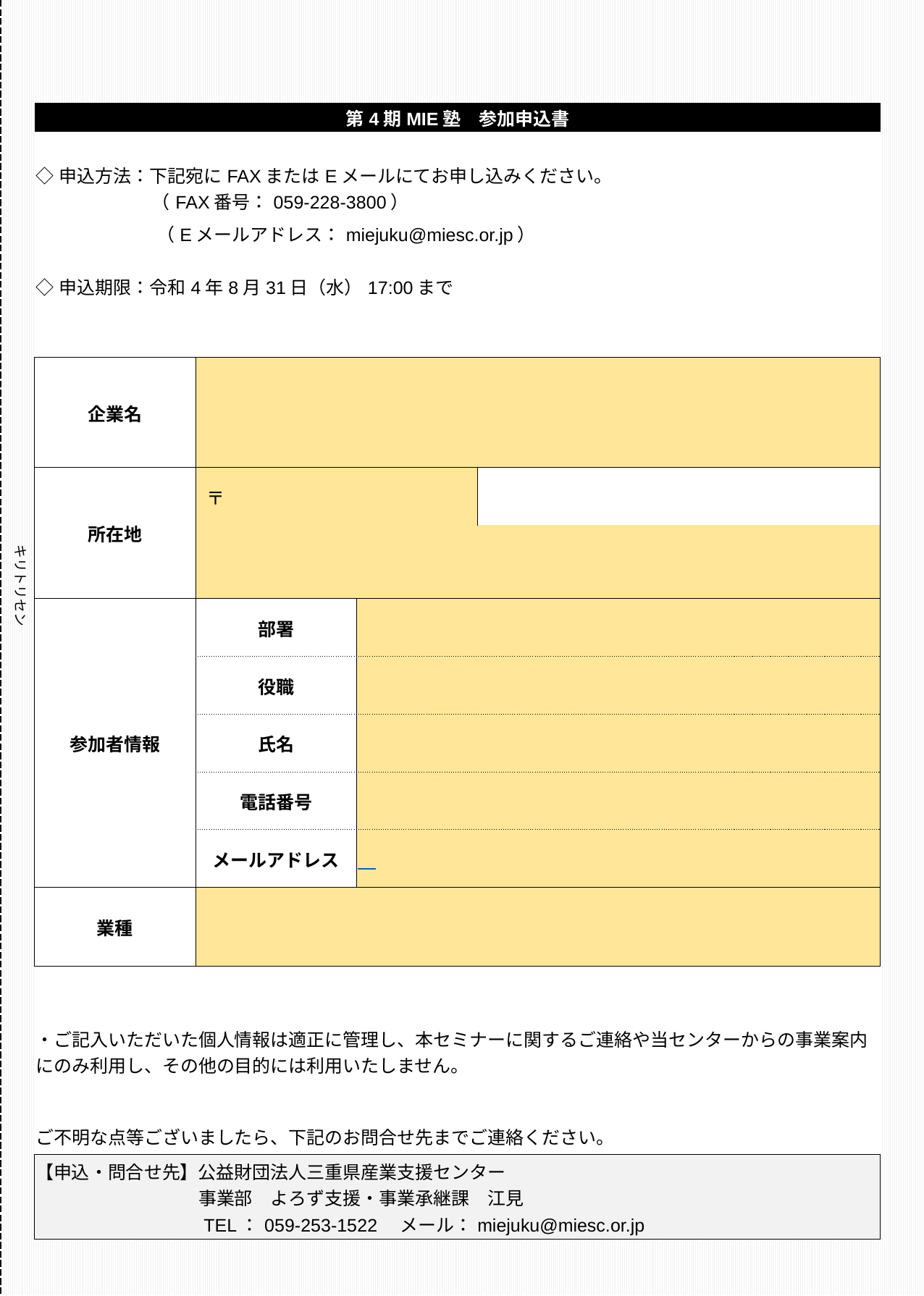

| 第4期MIE塾　参加申込書 |  |  |  |  |  |  |  |  |  |  |  |  |  |  |  |  |  |  |  |  |
| --- | --- | --- | --- | --- | --- | --- | --- | --- | --- | --- | --- | --- | --- | --- | --- | --- | --- | --- | --- | --- |
|  |  |  |  |  |  |  |  |  |  |  |  |  |  |  |  |  |  |  |  |  |
| ◇申込方法：下記宛にFAXまたはEメールにてお申し込みください。 　　　　　　 （FAX番号：059-228-3800） |  |  |  |  |  |  |  |  |  |  |  |  |  |  |  |  |  |  |  |  |
|  |  |  | （Eメールアドレス：miejuku@miesc.or.jp） |  |  |  |  |  |  |  |  |  |  |  |  |  |  |  |  |  |
| ◇申込期限：令和4年8月31日（水）17:00まで |  |  |  |  |  |  |  |  |  |  |  |  |  |  |  |  |  |  |  |  |
|  |  |  |  |  |  |  |  |  |  |  |  |  |  |  |  |  |  |  |  |  |
| 企業名 |  |  |  |  |  |  |  |  |  |  |  |  |  |  |  |  |  |  |  |  |
| 所在地 |  |  |  | 〒 |  |  |  |  |  |  |  |  |  |  |  |  |  |  |  |  |
|  |  |  |  |  |  |  |  |  |  |  |  |  |  |  |  |  |  |  |  |  |
| 参加者情報 |  |  |  | 部署 |  |  |  |  |  |  |  |  |  |  |  |  |  |  |  |  |
|  |  |  |  | 役職 |  |  |  |  |  |  |  |  |  |  |  |  |  |  |  |  |
|  |  |  |  | 氏名 |  |  |  |  |  |  |  |  |  |  |  |  |  |  |  |  |
|  |  |  |  | 電話番号 |  |  |  |  |  |  |  |  |  |  |  |  |  |  |  |  |
|  |  |  |  | メールアドレス |  |  |  |  |  |  |  |  |  |  |  |  |  |  |  |  |
| 業種 |  |  |  |  |  |  |  |  |  |  |  |  |  |  |  |  |  |  |  |  |
|  |  |  |  |  |  |  |  |  |  |  |  |  |  |  |  |  |  |  |  |  |
| ・ご記入いただいた個人情報は適正に管理し、本セミナーに関するご連絡や当センターからの事業案内にのみ利用し、その他の目的には利用いたしません。 |  |  |  |  |  |  |  |  |  |  |  |  |  |  |  |  |  |  |  |  |
|  |  |  |  |  |  |  |  |  |  |  |  |  |  |  |  |  |  |  |  |  |
| ご不明な点等ございましたら、下記のお問合せ先までご連絡ください。 |  |  |  |  |  |  |  |  |  |  |  |  |  |  |  |  |  |  |  |  |
| 【申込・問合せ先】公益財団法人三重県産業支援センター 　　　　　　　　　事業部　よろず支援・事業承継課　江見 　　　　　　　　　TEL：059-253-1522　メール：miejuku@miesc.or.jp |  |  |  |  |  |  |  |  |  |  |  |  |  |  |  |  |  |  |  |  |
キリトリセン